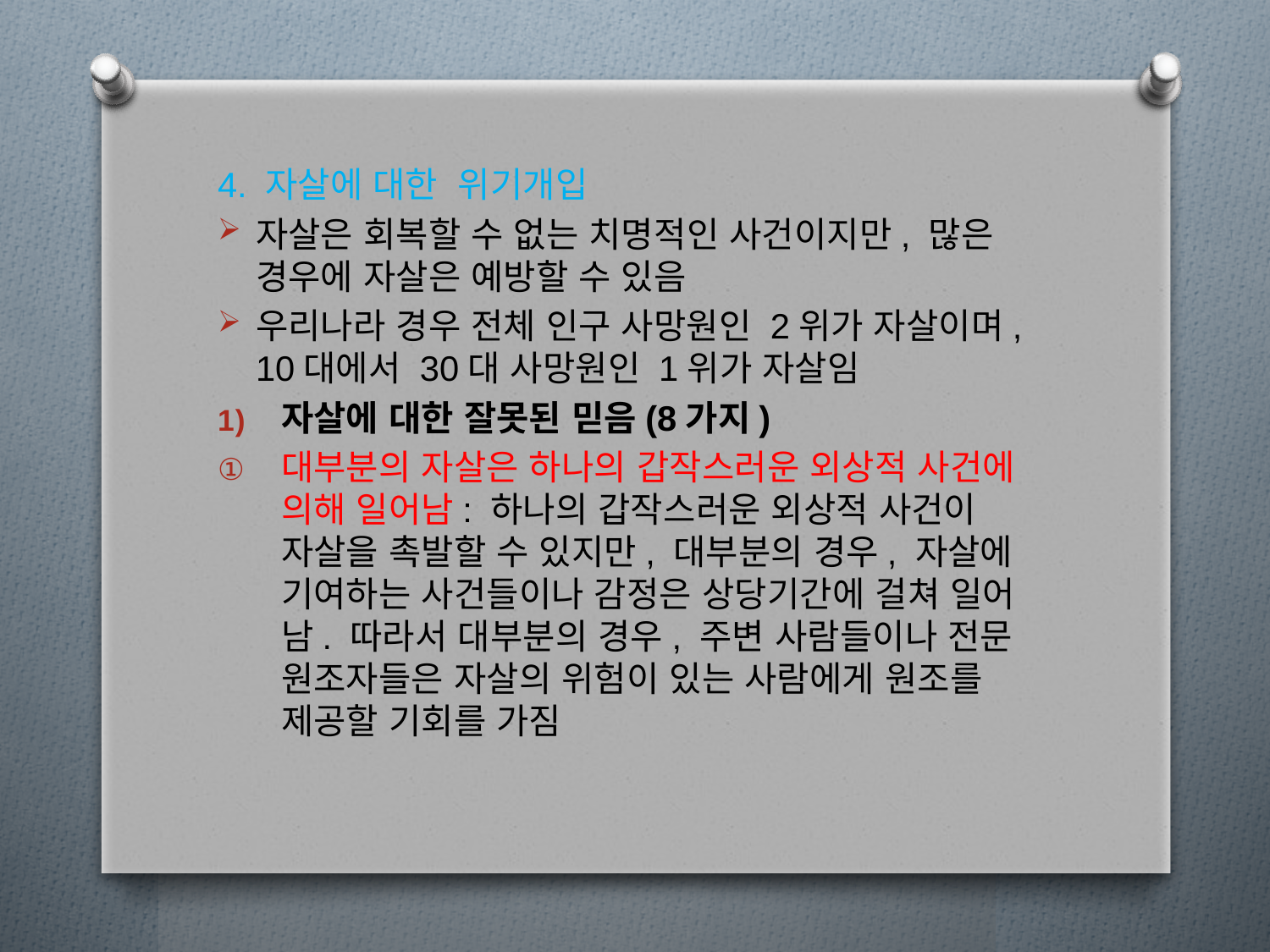

4. 자살에 대한  위기개입
자살은 회복할 수 없는 치명적인 사건이지만, 많은 경우에 자살은 예방할 수 있음
우리나라 경우 전체 인구 사망원인 2위가 자살이며, 10대에서 30대 사망원인 1위가 자살임
자살에 대한 잘못된 믿음(8가지)
대부분의 자살은 하나의 갑작스러운 외상적 사건에 의해 일어남: 하나의 갑작스러운 외상적 사건이 자살을 촉발할 수 있지만, 대부분의 경우, 자살에 기여하는 사건들이나 감정은 상당기간에 걸쳐 일어남. 따라서 대부분의 경우, 주변 사람들이나 전문 원조자들은 자살의 위험이 있는 사람에게 원조를 제공할 기회를 가짐